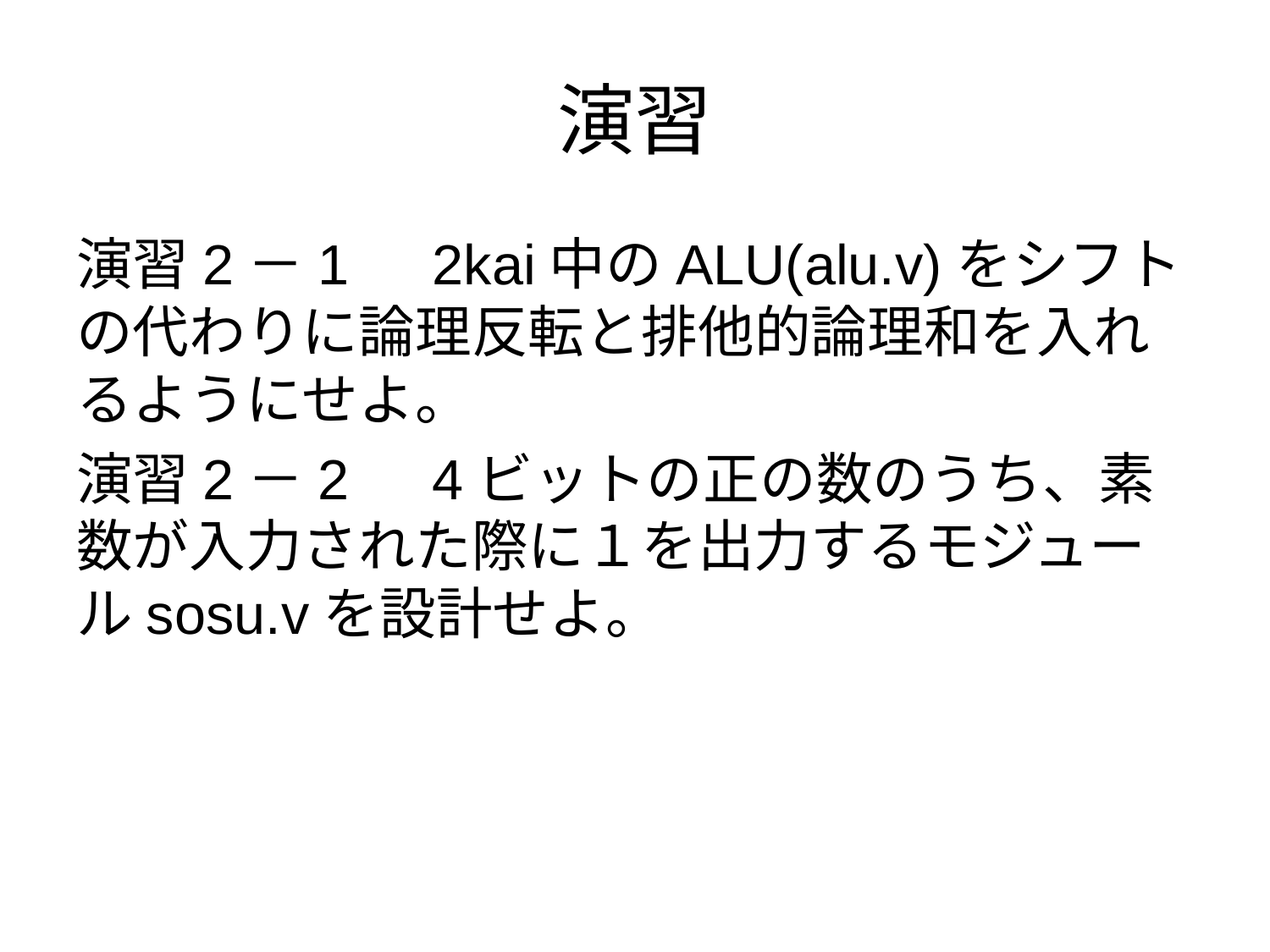

# 演習
演習2－1　2kai中のALU(alu.v)をシフトの代わりに論理反転と排他的論理和を入れるようにせよ。
演習2－2　4ビットの正の数のうち、素数が入力された際に１を出力するモジュールsosu.vを設計せよ。